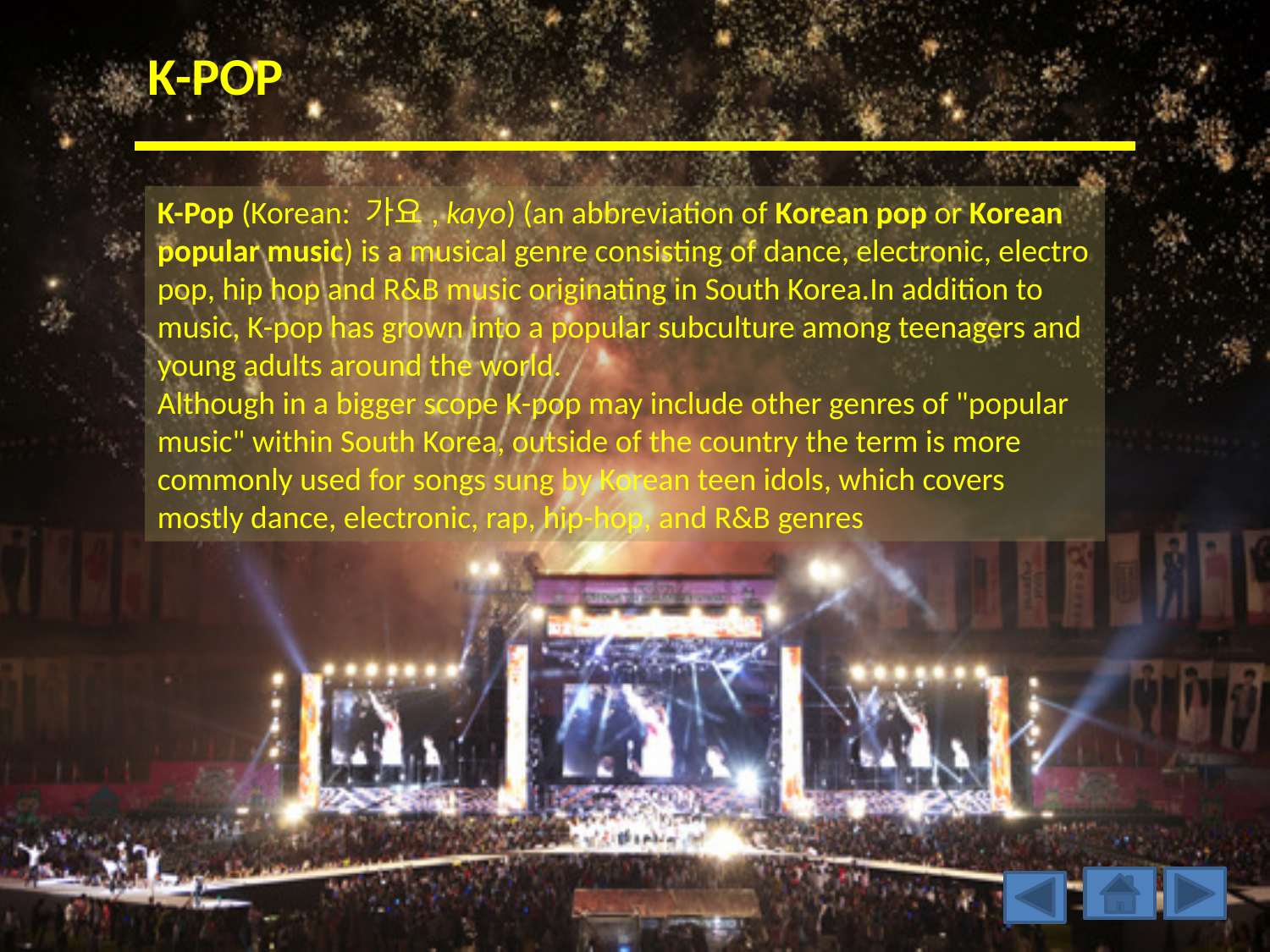

K-Pop (Korean: 가요, kayo) (an abbreviation of Korean pop or Korean popular music) is a musical genre consisting of dance, electronic, electro pop, hip hop and R&B music originating in South Korea.In addition to music, K-pop has grown into a popular subculture among teenagers and young adults around the world.
Although in a bigger scope K-pop may include other genres of "popular music" within South Korea, outside of the country the term is more commonly used for songs sung by Korean teen idols, which covers mostly dance, electronic, rap, hip-hop, and R&B genres